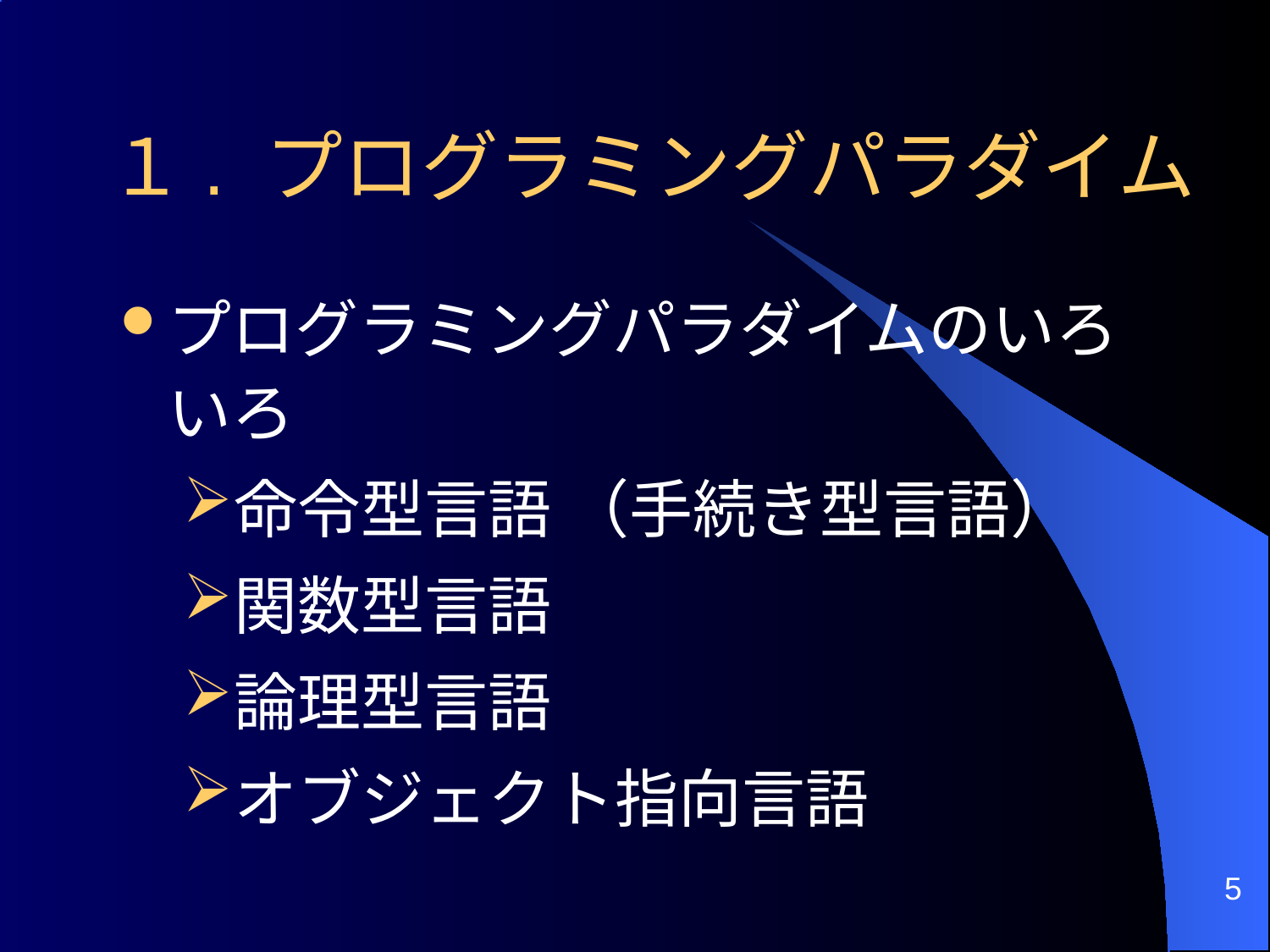

# １. プログラミングパラダイム
プログラミングパラダイムのいろいろ
命令型言語 （手続き型言語）
関数型言語
論理型言語
オブジェクト指向言語
5